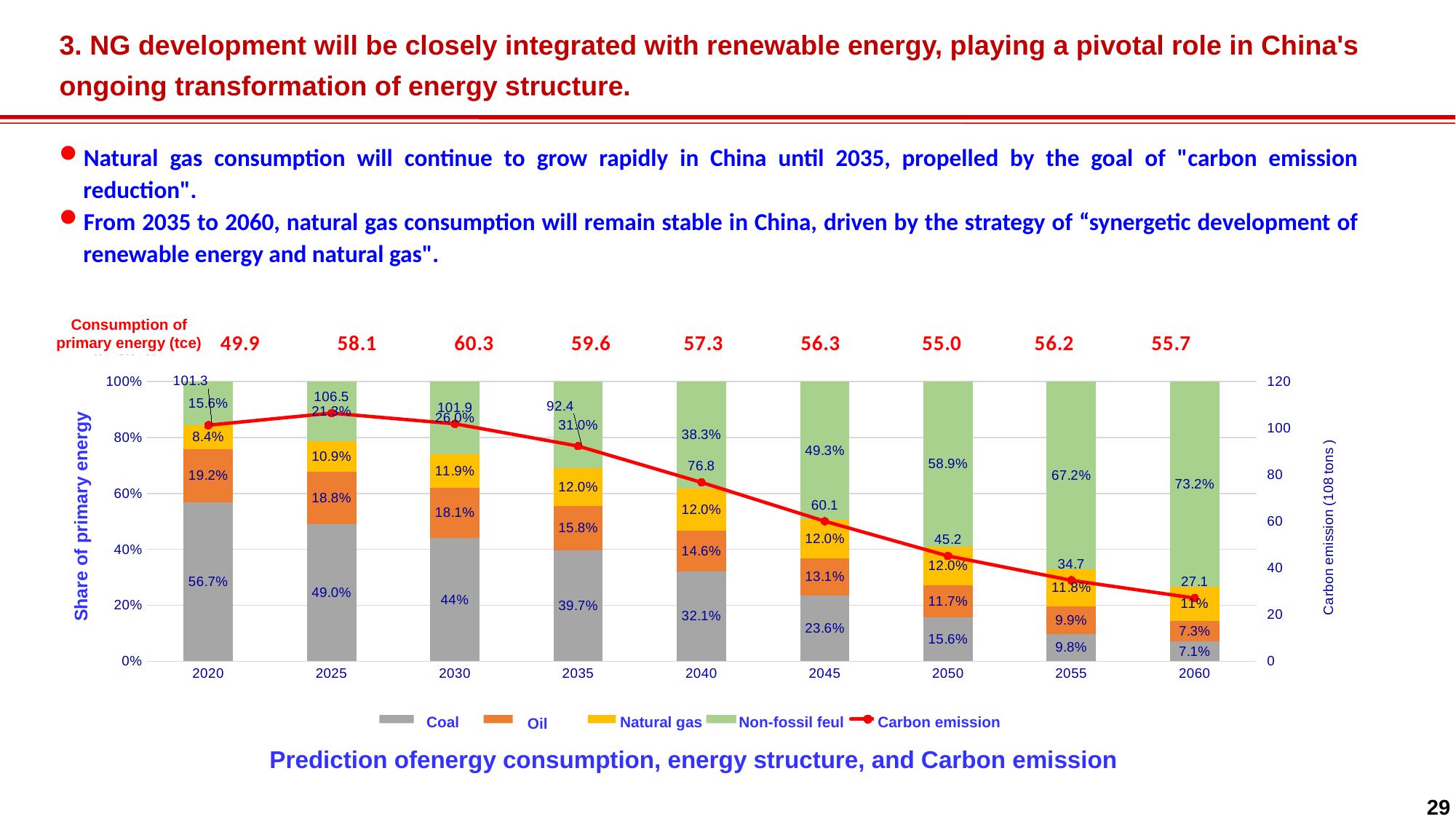

3. NG development will be closely integrated with renewable energy, playing a pivotal role in China's ongoing transformation of energy structure.
Natural gas consumption will continue to grow rapidly in China until 2035, propelled by the goal of "carbon emission reduction".
From 2035 to 2060, natural gas consumption will remain stable in China, driven by the strategy of “synergetic development of renewable energy and natural gas".

### Chart

| Category | 煤炭 | 石油 | 天然气 | 非化石能源 | 碳排放 |
|---|---|---|---|---|---|
| 2020 | 0.567372432169154 | 0.191960576454746 | 0.0842334469816348 | 0.156433544394465 | 101.304370390095 |
| 2025 | 0.48954618578232 | 0.1882198983874 | 0.108813005887935 | 0.213420909942345 | 106.483348270461 |
| 2030 | 0.440174062532957 | 0.180587996328186 | 0.119217787608699 | 0.260020153530157 | 101.897122282801 |
| 2035 | 0.397425949094207 | 0.158072401087824 | 0.134808326456478 | 0.309693323361491 | 92.350854258421 |
| 2040 | 0.321096649858072 | 0.146195260561599 | 0.149899387736814 | 0.382808701843515 | 76.7644330721944 |
| 2045 | 0.236430165047507 | 0.131166542573844 | 0.138982181765292 | 0.493421110613356 | 60.0779349046809 |
| 2050 | 0.156110463722073 | 0.116833237144531 | 0.137853302742735 | 0.589202996390662 | 45.1734201804277 |
| 2055 | 0.0977409210703617 | 0.0992080163985719 | 0.131031222218894 | 0.672019840312172 | 34.7306917180368 |
| 2060 | 0.0707517097222157 | 0.0725354221451577 | 0.12433578248749 | 0.732377085645137 | 27.1005339044906 |
Consumption of primary energy (tce)

Share of primary energy
Coal
Natural gas
Non-fossil feul
Carbon emission
Oil
 Prediction ofenergy consumption, energy structure, and Carbon emission